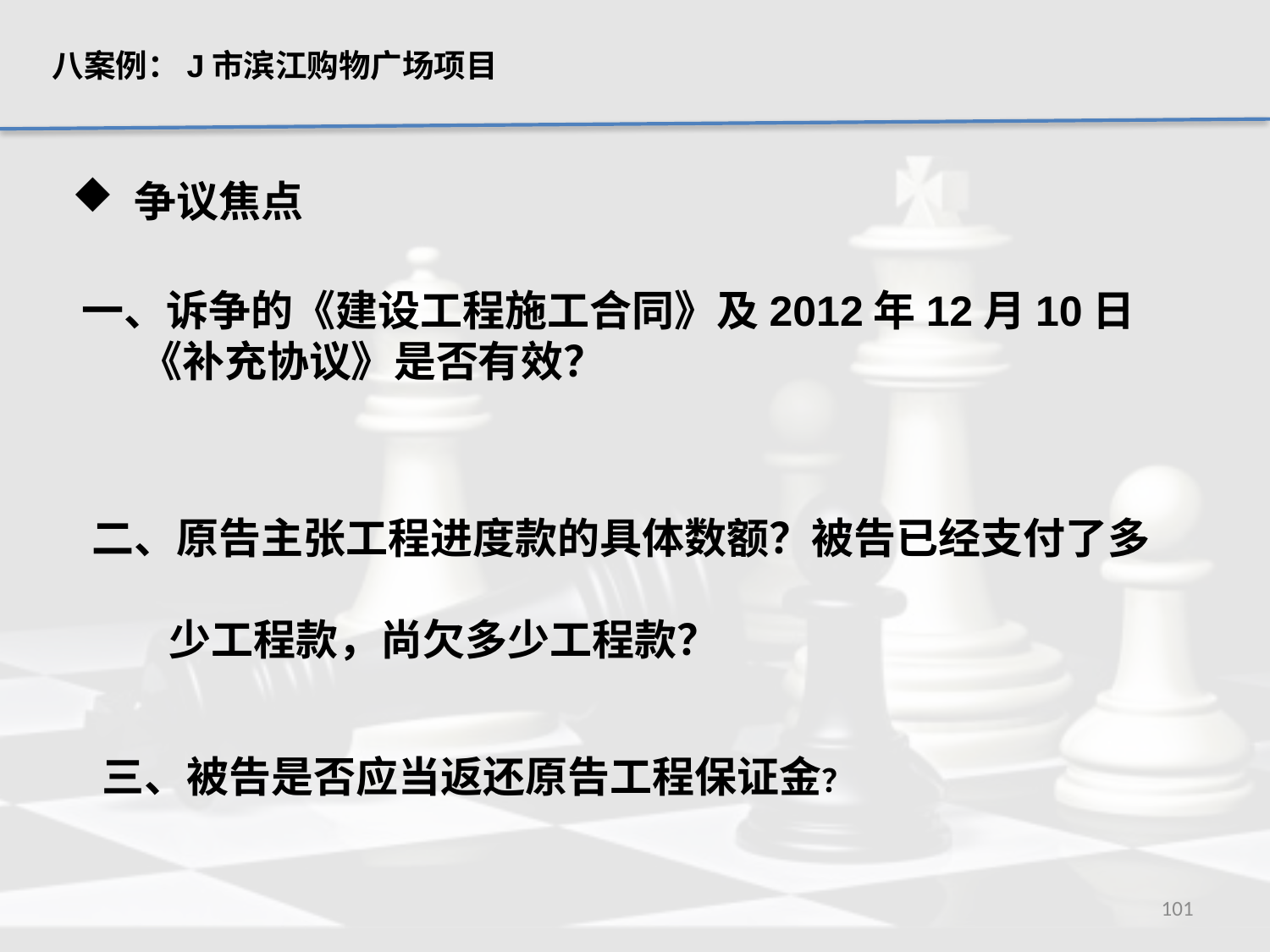

八案例：J市滨江购物广场项目
 争议焦点
一、诉争的《建设工程施工合同》及2012年12月10日
     《补充协议》是否有效？
二、原告主张工程进度款的具体数额？被告已经支付了多
       少工程款，尚欠多少工程款？
三、被告是否应当返还原告工程保证金？
101